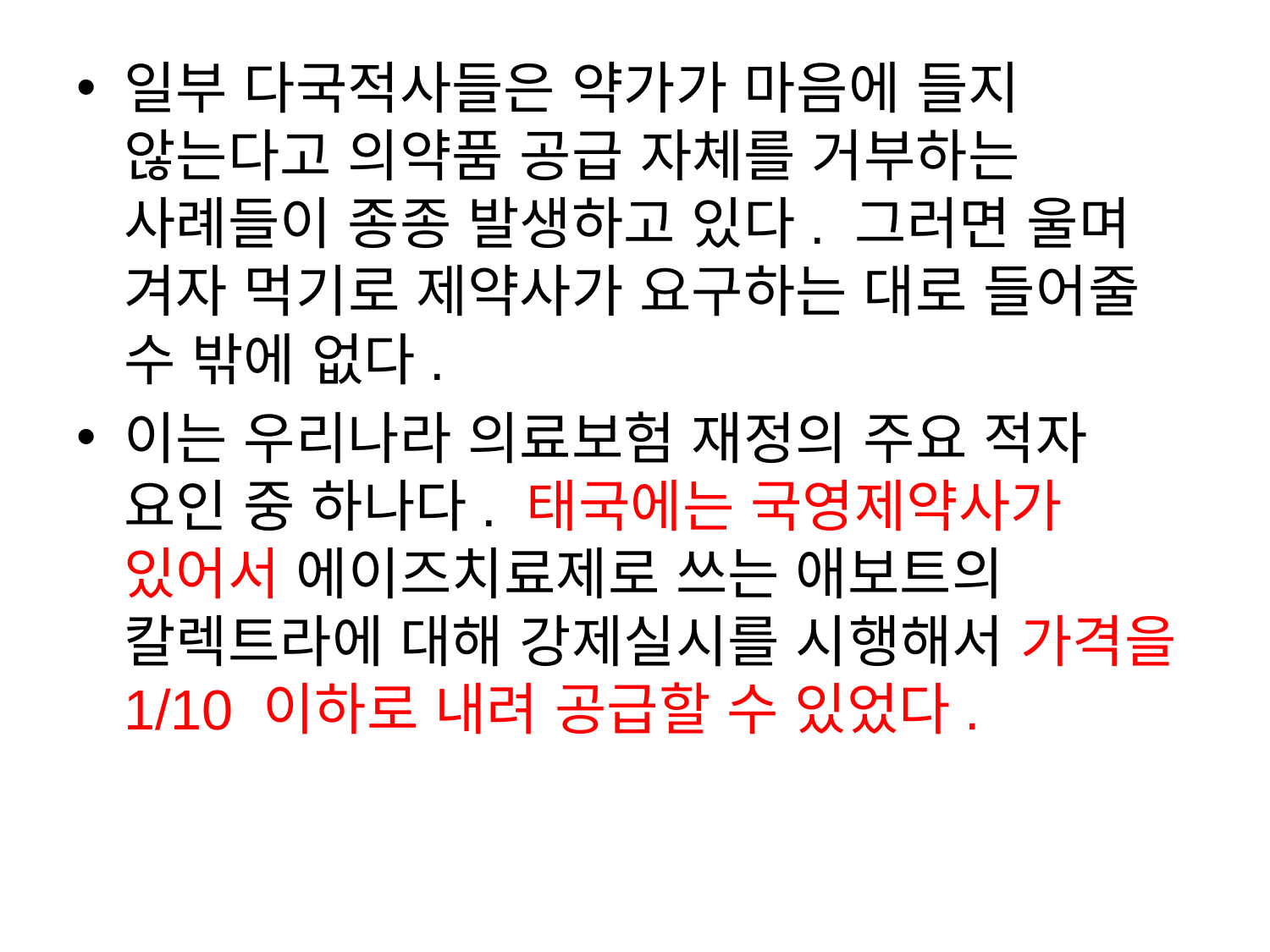

#
일부 다국적사들은 약가가 마음에 들지 않는다고 의약품 공급 자체를 거부하는 사례들이 종종 발생하고 있다. 그러면 울며 겨자 먹기로 제약사가 요구하는 대로 들어줄 수 밖에 없다.
이는 우리나라 의료보험 재정의 주요 적자 요인 중 하나다. 태국에는 국영제약사가 있어서 에이즈치료제로 쓰는 애보트의 칼렉트라에 대해 강제실시를 시행해서 가격을 1/10 이하로 내려 공급할 수 있었다.